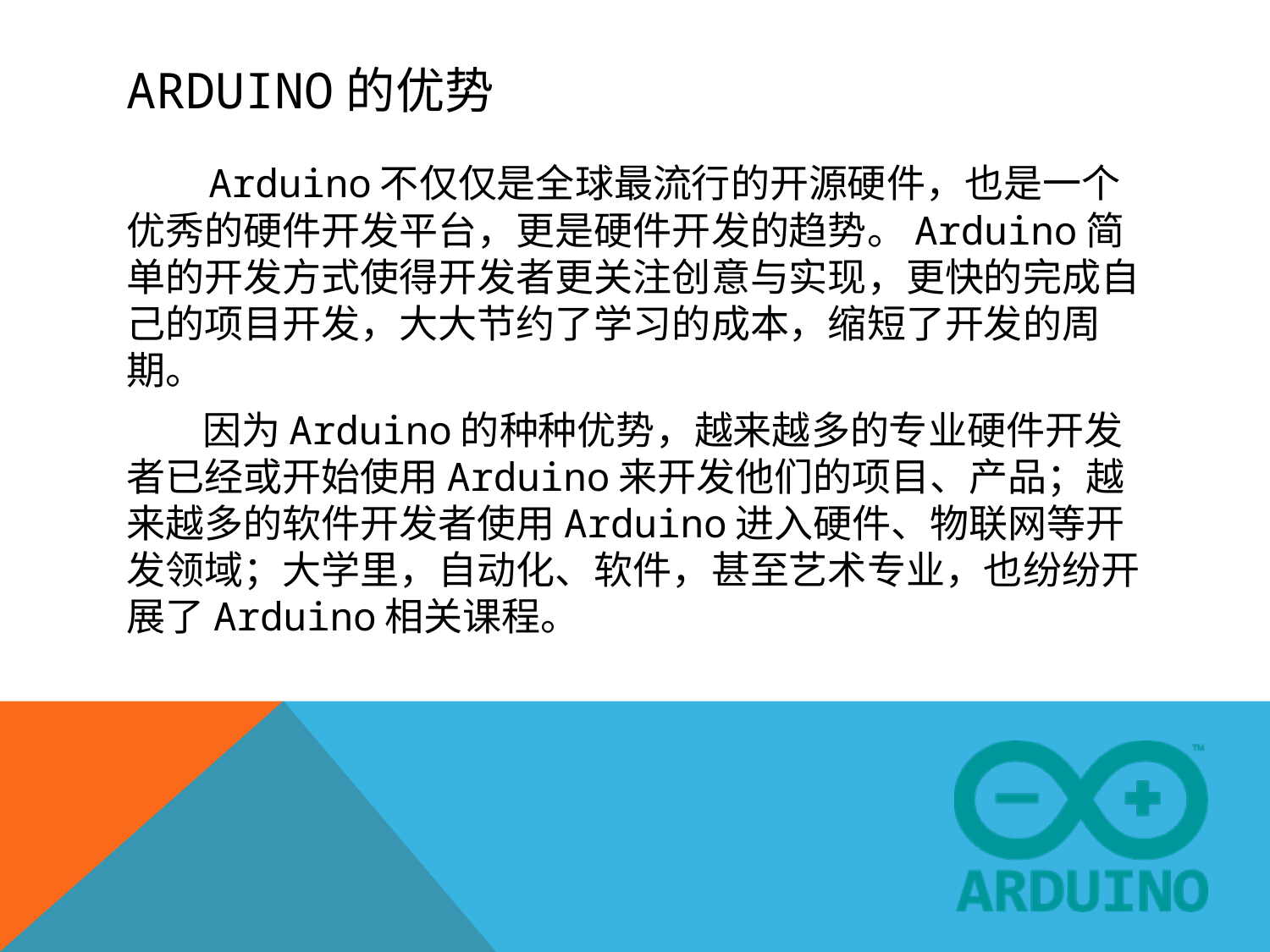

# Arduino的优势
 Arduino不仅仅是全球最流行的开源硬件，也是一个优秀的硬件开发平台，更是硬件开发的趋势。Arduino简单的开发方式使得开发者更关注创意与实现，更快的完成自己的项目开发，大大节约了学习的成本，缩短了开发的周期。
 因为Arduino的种种优势，越来越多的专业硬件开发者已经或开始使用Arduino来开发他们的项目、产品；越来越多的软件开发者使用Arduino进入硬件、物联网等开发领域；大学里，自动化、软件，甚至艺术专业，也纷纷开展了Arduino相关课程。